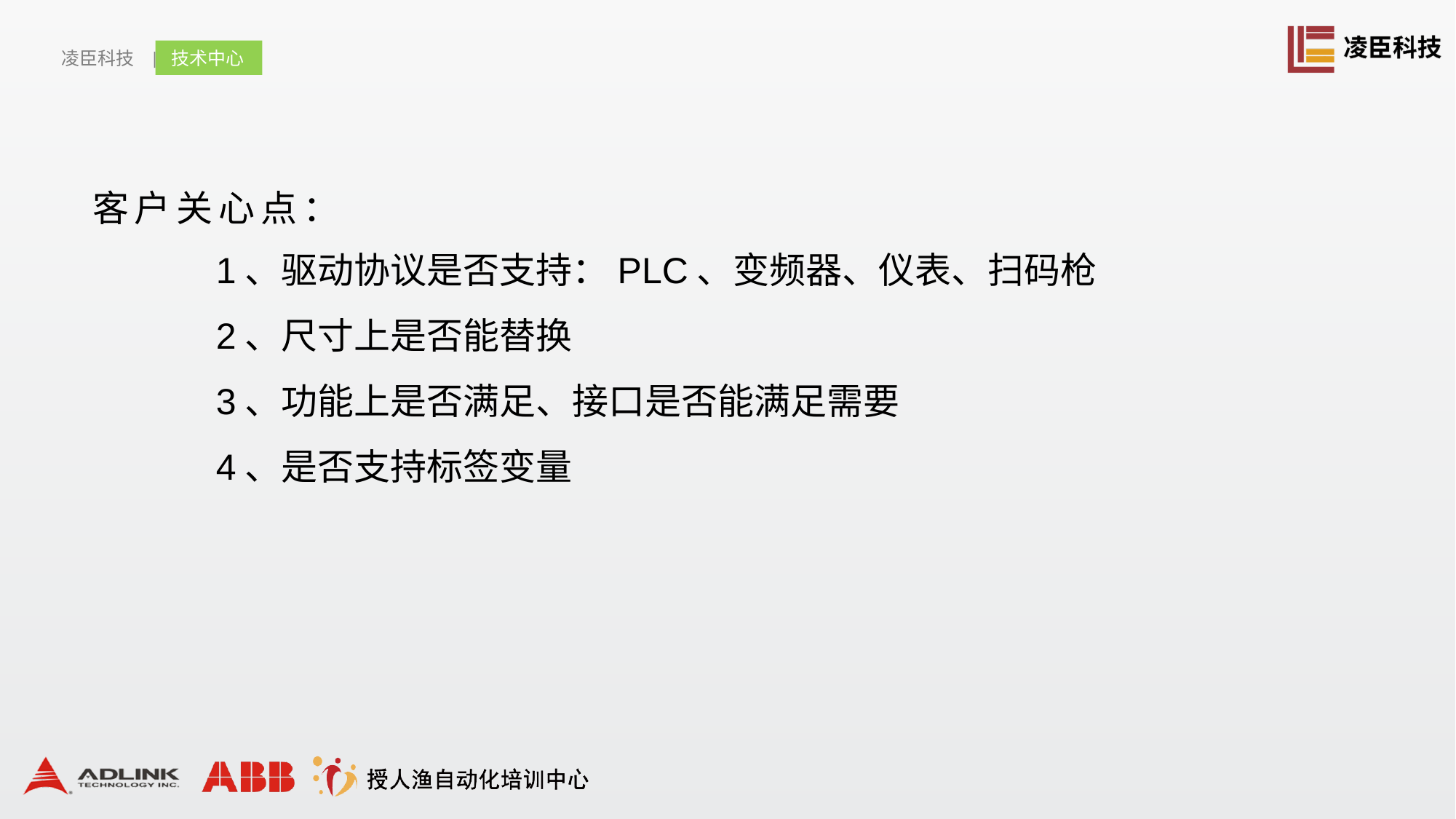

客户关心点：
1、驱动协议是否支持：PLC、变频器、仪表、扫码枪
2、尺寸上是否能替换
3、功能上是否满足、接口是否能满足需要
4、是否支持标签变量